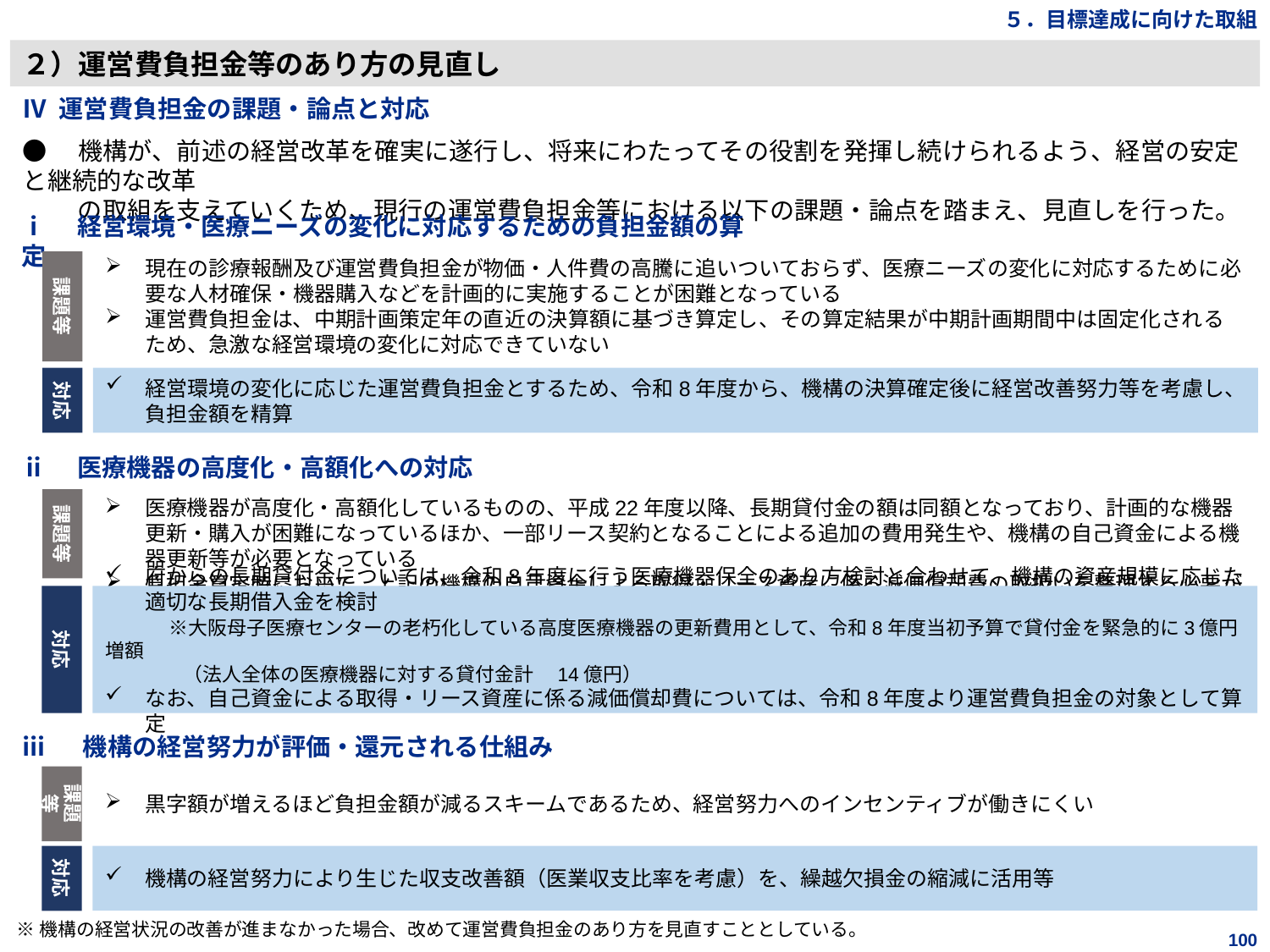

５．目標達成に向けた取組
２）運営費負担金等のあり方の見直し
Ⅳ 運営費負担金の課題・論点と対応
●　機構が、前述の経営改革を確実に遂行し、将来にわたってその役割を発揮し続けられるよう、経営の安定と継続的な改革
　　 の取組を支えていくため、現行の運営費負担金等における以下の課題・論点を踏まえ、見直しを行った。
ⅰ　経営環境・医療ニーズの変化に対応するための負担金額の算定
現在の診療報酬及び運営費負担金が物価・人件費の高騰に追いついておらず、医療ニーズの変化に対応するために必要な人材確保・機器購入などを計画的に実施することが困難となっている
運営費負担金は、中期計画策定年の直近の決算額に基づき算定し、その算定結果が中期計画期間中は固定化されるため、急激な経営環境の変化に対応できていない
課題等
対応
経営環境の変化に応じた運営費負担金とするため、令和8年度から、機構の決算確定後に経営改善努力等を考慮し、負担金額を精算
ⅱ　医療機器の高度化・高額化への対応
医療機器が高度化・高額化しているものの、平成22年度以降、長期貸付金の額は同額となっており、計画的な機器更新・購入が困難になっているほか、一部リース契約となることによる追加の費用発生や、機構の自己資金による機器更新等が必要となっている
負担金算定時において、上記の機構の自己資金による取得・リース資産に係る減価償却費の取扱いを整理する必要がある
課題等
府からの長期貸付金については、令和8年度に行う医療機器保全のあり方検討と合わせて、機構の資産規模に応じた適切な長期借入金を検討
　　　※大阪母子医療センターの老朽化している高度医療機器の更新費用として、令和8年度当初予算で貸付金を緊急的に3億円増額
　　　　（法人全体の医療機器に対する貸付金計　14億円）
なお、自己資金による取得・リース資産に係る減価償却費については、令和8年度より運営費負担金の対象として算定
対応
ⅲ 　機構の経営努力が評価・還元される仕組み
課題等
黒字額が増えるほど負担金額が減るスキームであるため、経営努力へのインセンティブが働きにくい
対応
機構の経営努力により生じた収支改善額（医業収支比率を考慮）を、繰越欠損金の縮減に活用等
※機構の経営状況の改善が進まなかった場合、改めて運営費負担金のあり方を見直すこととしている。
100